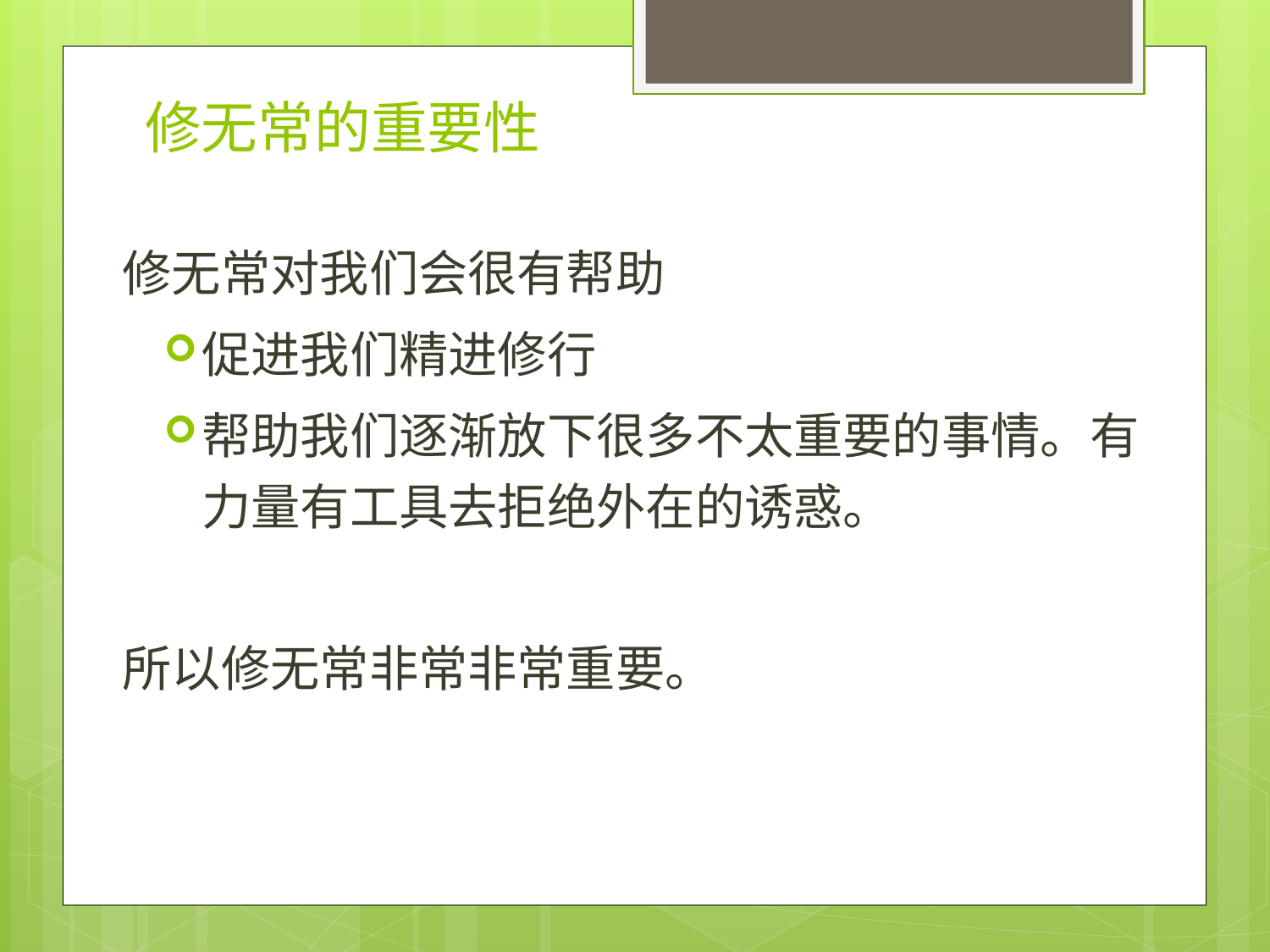

# 修无常的重要性
修无常对我们会很有帮助
促进我们精进修行
帮助我们逐渐放下很多不太重要的事情。有力量有工具去拒绝外在的诱惑。

所以修无常非常非常重要。